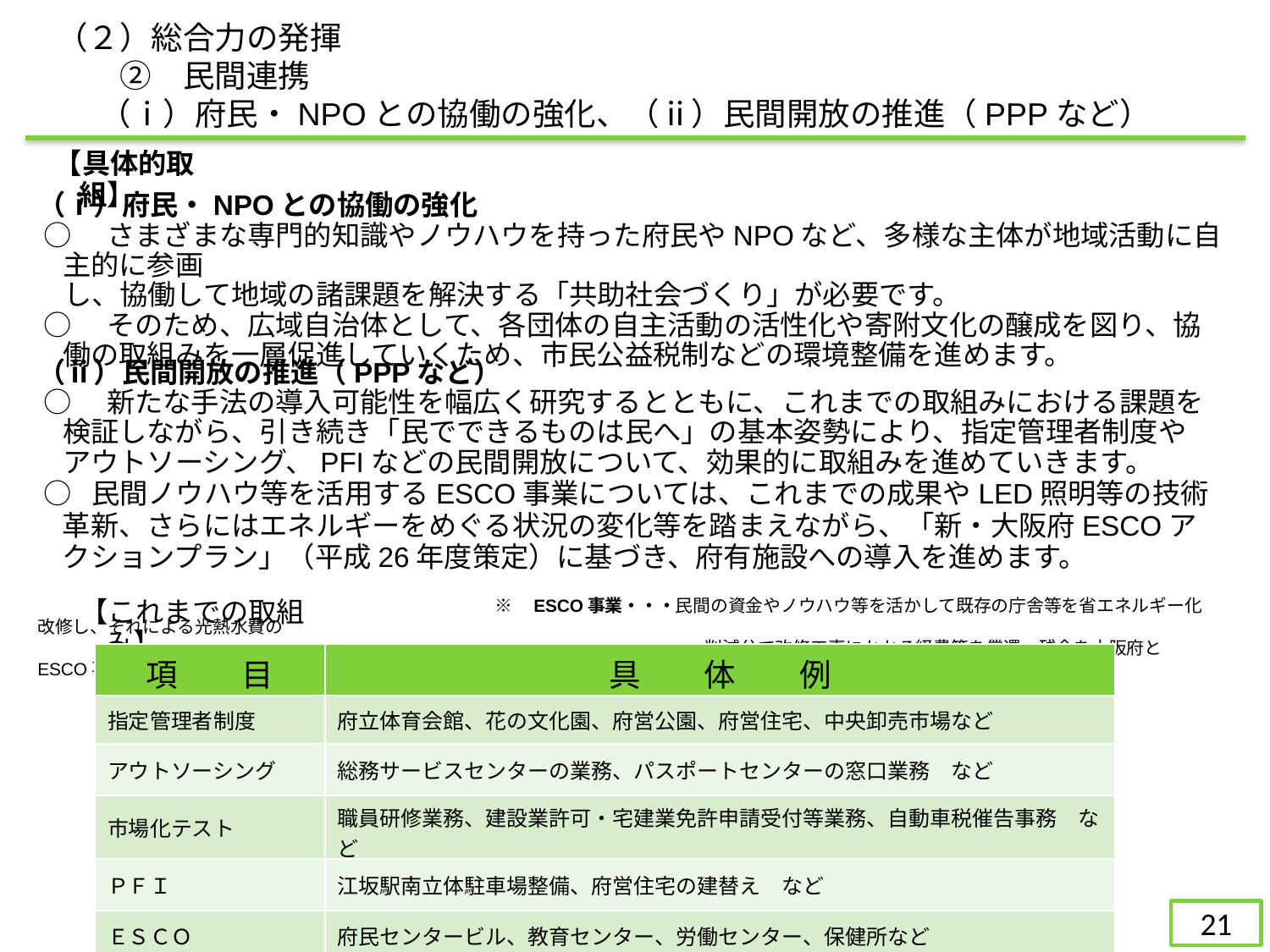

（２）総合力の発揮
　　②　民間連携
     （ⅰ）府民・NPOとの協働の強化、（ⅱ）民間開放の推進（PPPなど）

【具体的取組】
（ⅰ）府民・NPOとの協働の強化
 ○　さまざまな専門的知識やノウハウを持った府民やNPOなど、多様な主体が地域活動に自主的に参画
   し、協働して地域の諸課題を解決する「共助社会づくり」が必要です。
 ○　そのため、広域自治体として、各団体の自主活動の活性化や寄附文化の醸成を図り、協働の取組みを一層促進していくため、市民公益税制などの環境整備を進めます。

（ⅱ）民間開放の推進（PPPなど）
 ○　新たな手法の導入可能性を幅広く研究するとともに、これまでの取組みにおける課題を検証しながら、引き続き「民でできるものは民へ」の基本姿勢により、指定管理者制度やアウトソーシング、PFIなどの民間開放について、効果的に取組みを進めていきます。
 ○  民間ノウハウ等を活用するESCO事業については、これまでの成果やLED照明等の技術革新、さらにはエネルギーをめぐる状況の変化等を踏まえながら、「新・大阪府ESCOアクションプラン」（平成26年度策定）に基づき、府有施設への導入を進めます。

　　　　　　　　　　　　　　　　　　　　　　　　　　※　ESCO事業・・・民間の資金やノウハウ等を活かして既存の庁舎等を省エネルギー化改修し、それによる光熱水費の
　　　　　　　　　　　　　　　　　　　　　　　　　　　　　　　　　　　　　　削減分で改修工事にかかる経費等を償還。残余を大阪府とESCO事業者の利益にするもの

【これまでの取組み】
| 項　　目 | 具　　体　　例 |
| --- | --- |
| 指定管理者制度 | 府立体育会館、花の文化園、府営公園、府営住宅、中央卸売市場など |
| アウトソーシング | 総務サービスセンターの業務、パスポートセンターの窓口業務　など |
| 市場化テスト | 職員研修業務、建設業許可・宅建業免許申請受付等業務、自動車税催告事務　など |
| ＰＦＩ | 江坂駅南立体駐車場整備、府営住宅の建替え　など |
| ＥＳＣＯ | 府民センタービル、教育センター、労働センター、保健所など |
21